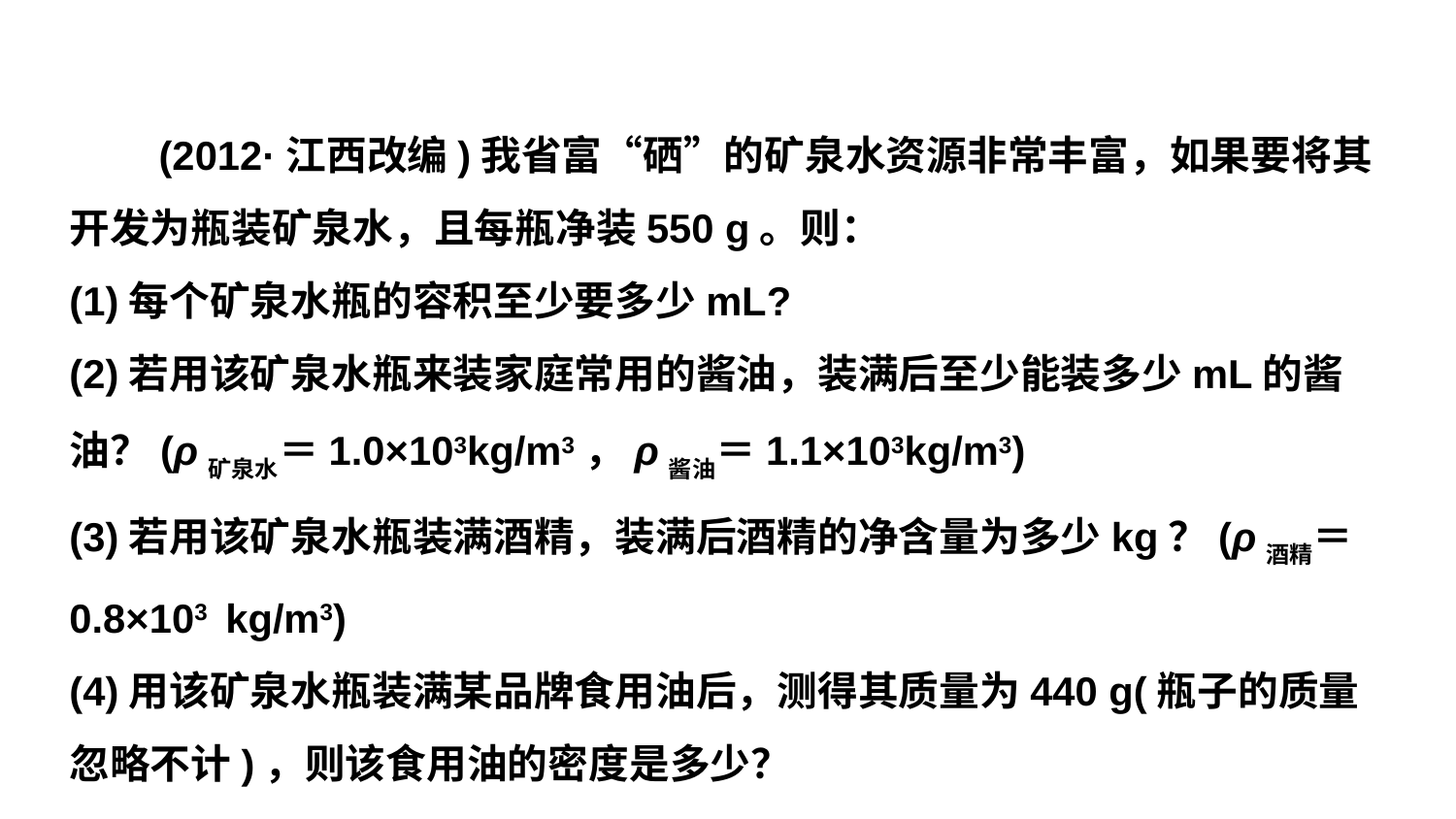

(2012·江西改编)我省富“硒”的矿泉水资源非常丰富，如果要将其开发为瓶装矿泉水，且每瓶净装550 g。则：
(1)每个矿泉水瓶的容积至少要多少mL?
(2)若用该矿泉水瓶来装家庭常用的酱油，装满后至少能装多少mL的酱油？(ρ矿泉水＝1.0×103kg/m3，ρ酱油＝1.1×103kg/m3)
(3)若用该矿泉水瓶装满酒精，装满后酒精的净含量为多少kg？(ρ酒精＝0.8×103  kg/m3)
(4)用该矿泉水瓶装满某品牌食用油后，测得其质量为440 g(瓶子的质量忽略不计)，则该食用油的密度是多少？